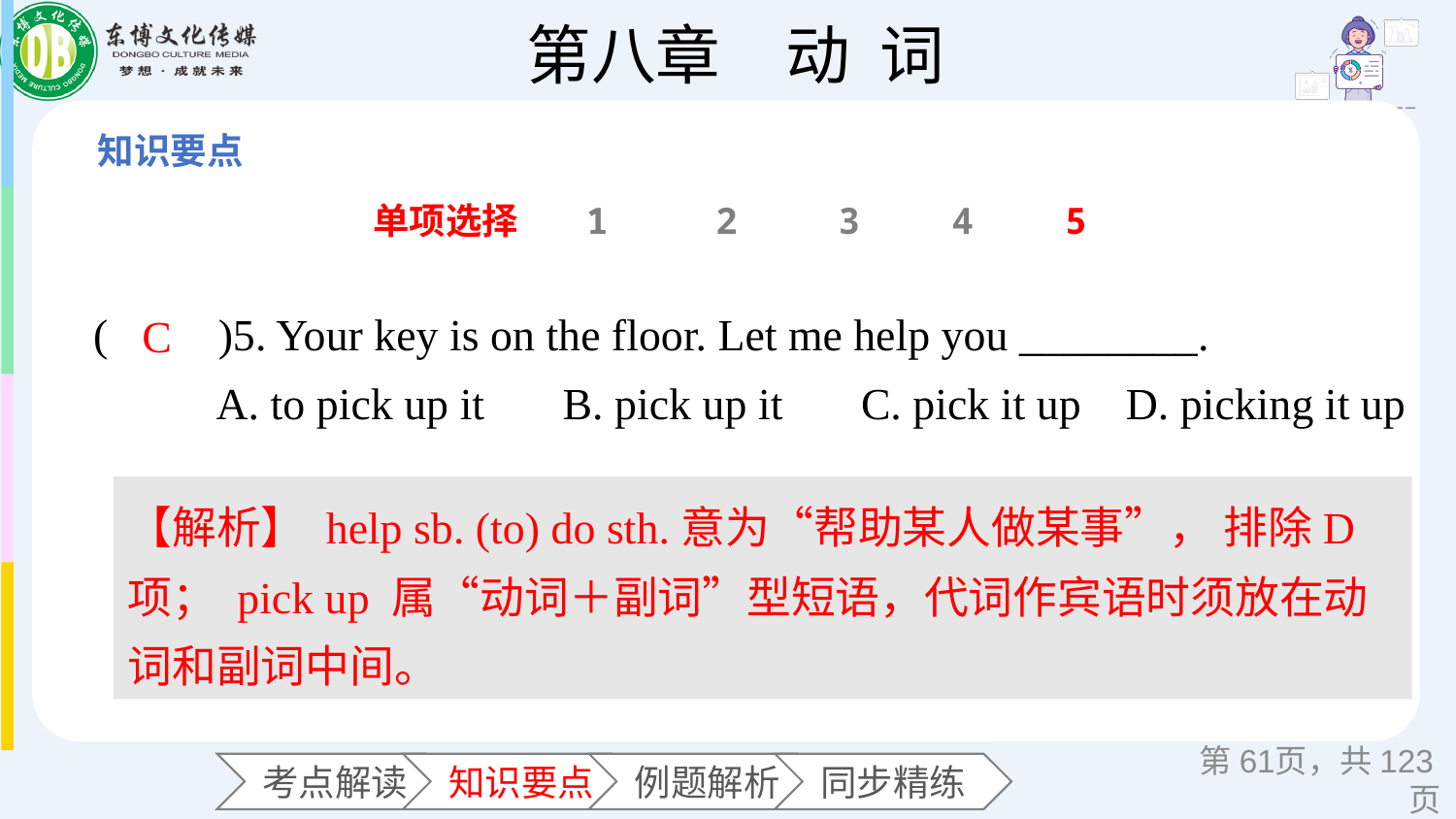

单项选择
1
2
3
4
5
(　　)5. Your key is on the floor. Let me help you ________.
           A. to pick up it       B. pick up it       C. pick it up    D. picking it up
C
【解析】 help sb. (to) do sth.意为“帮助某人做某事”， 排除D项； pick up 属“动词＋副词”型短语，代词作宾语时须放在动词和副词中间。
第61页，共123页